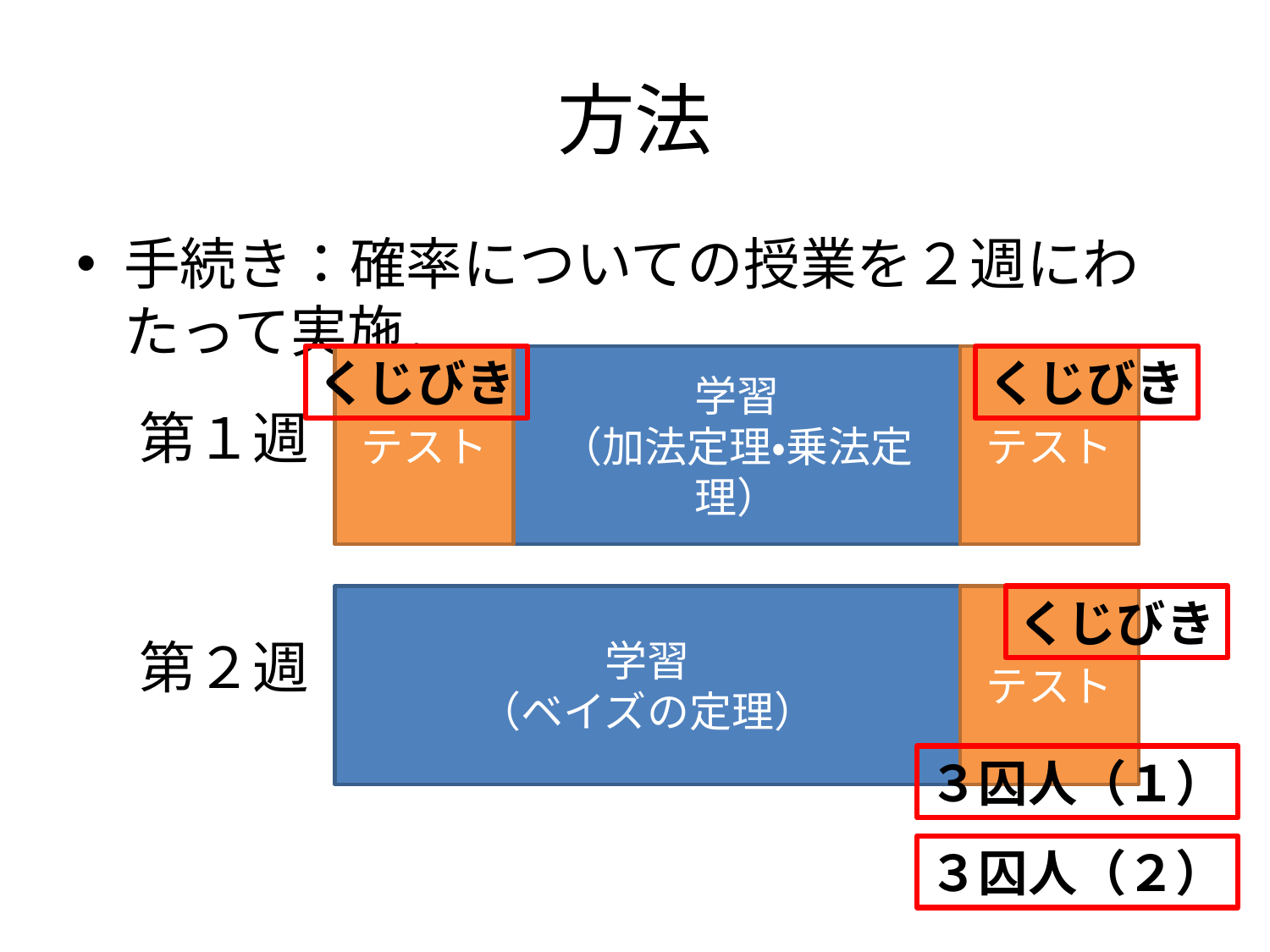

# 方法
手続き：確率についての授業を２週にわたって実施．
くじびき
テスト
学習
（加法定理・乗法定理）
テスト
くじびき
第１週
学習
（ベイズの定理）
テスト
くじびき
第２週
３囚人（１）
３囚人（２）